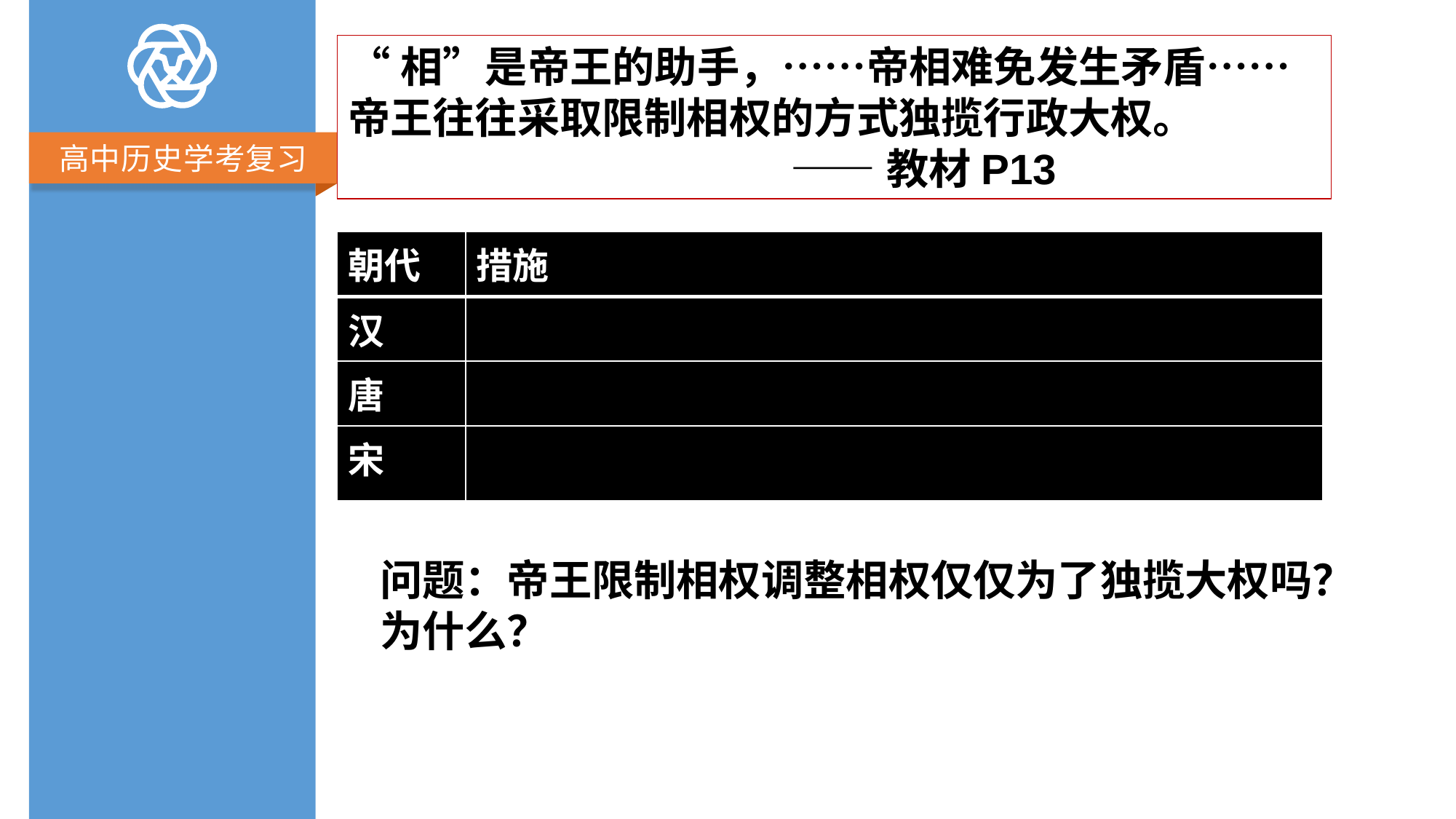

“相”是帝王的助手，……帝相难免发生矛盾……帝王往往采取限制相权的方式独揽行政大权。
                                              ——教材P13
| 朝代 | 措施 |
| --- | --- |
| 汉 |  |
| 唐 |  |
| 宋 |  |
问题：帝王限制相权调整相权仅仅为了独揽大权吗？为什么？